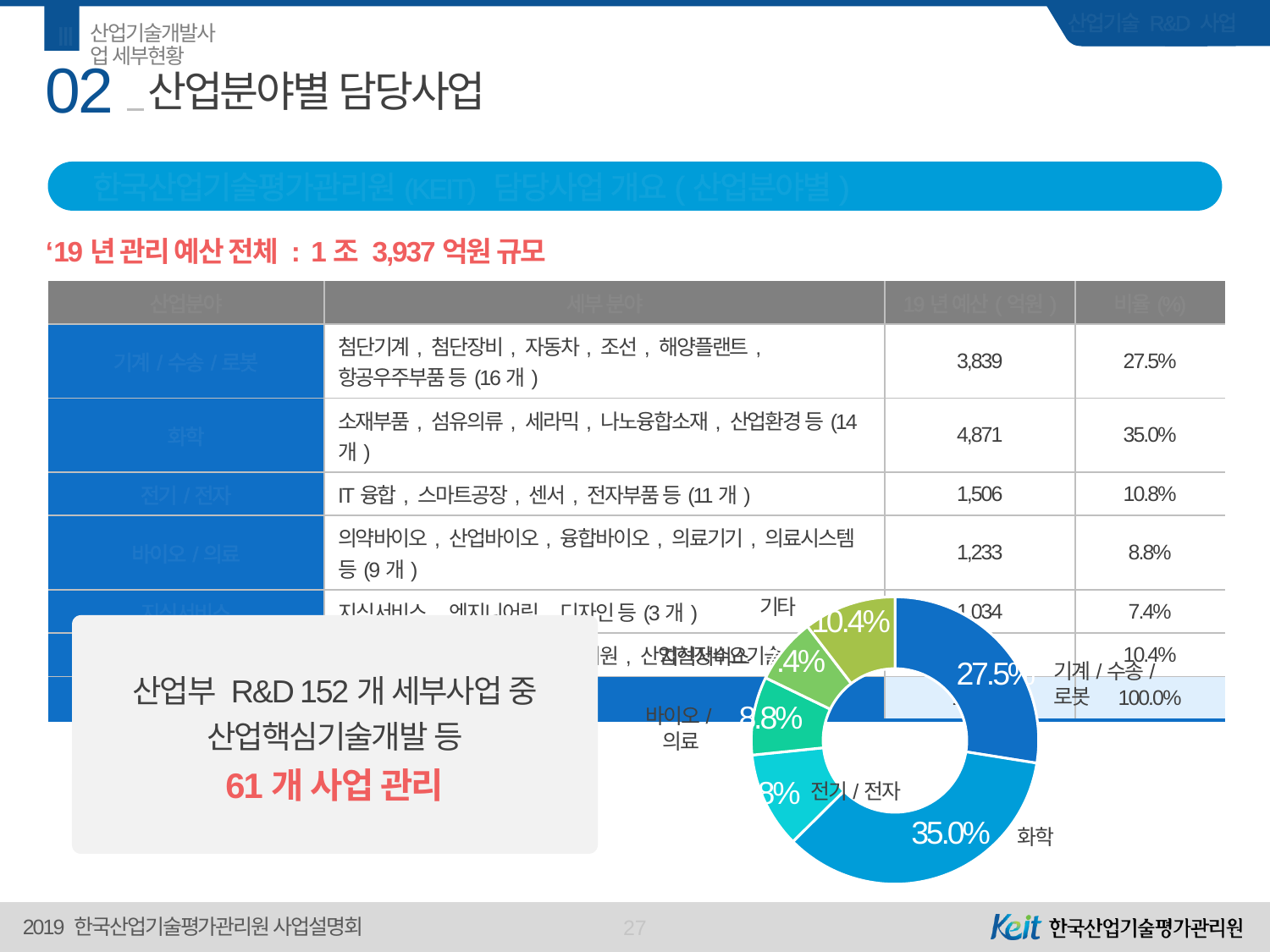

Ⅲ
산업기술개발사업 세부현황
02
# 산업분야별 담당사업
한국산업기술평가관리원(KEIT) 담당사업 개요(산업분야별)
‘19년 관리 예산 전체 :  1조 3,937억원 규모
| 산업분야 | 세부 분야 | 19년 예산(억원) | 비율(%) |
| --- | --- | --- | --- |
| 기계/수송/로봇 | 첨단기계, 첨단장비, 자동차, 조선, 해양플랜트, 항공우주부품 등(16개) | 3,839 | 27.5% |
| 화학 | 소재부품, 섬유의류, 세라믹, 나노융합소재, 산업환경 등(14개) | 4,871 | 35.0% |
| 전기/전자 | IT융합, 스마트공장, 센서, 전자부품 등(11개) | 1,506 | 10.8% |
| 바이오/의료 | 의약바이오, 산업바이오, 융합바이오, 의료기기, 의료시스템 등(9개) | 1,233 | 8.8% |
| 지식서비스 | 지식서비스, 엔지니어링, 디자인 등(3개) | 1,034 | 7.4% |
| 기타 분야 | 표준, 인증, 기업부설연구소 지원, 산업현장수요기술 등(8개) | 1,454 | 10.4% |
| 계 |  | 13,937 | 100.0% |
기타

### Chart

| Category | 판매 |
|---|---|
| 1분기 | 0.275 |
| 2분기 | 0.35 |
| 3분기 | 0.108 |
| 4분기 | 0.088 |
| 5분기 | 0.074 |
| 6분기 | 0.104 |
10.4%
산업부 R&D 152개 세부사업 중
산업핵심기술개발 등
61개 사업 관리
7.4%
지식서비스
27.5%
기계/수송/로봇
8.8%
바이오/의료
10.8%
전기/전자
35.0%
화학
27